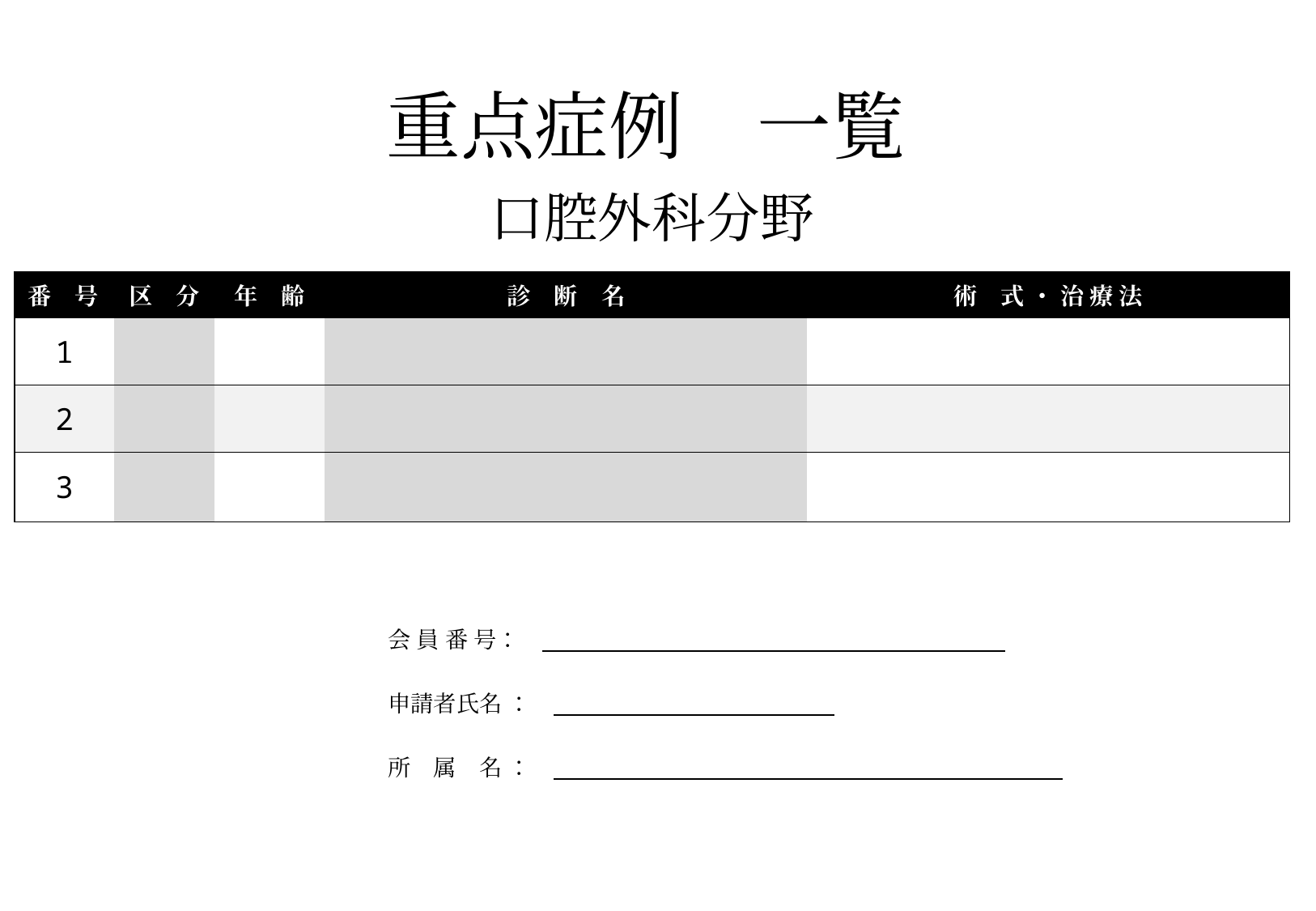

# 重点症例　一覧
口腔外科分野
| 番　号 | 区　分 | 年　齢 | 診　断　名 | 術　式 ・ 治 療 法 |
| --- | --- | --- | --- | --- |
| 1 |  |  |  |  |
| 2 |  |  |  |  |
| 3 |  |  |  |  |
会 員 番 号：

申請者氏名 ：

所　属　名 ：